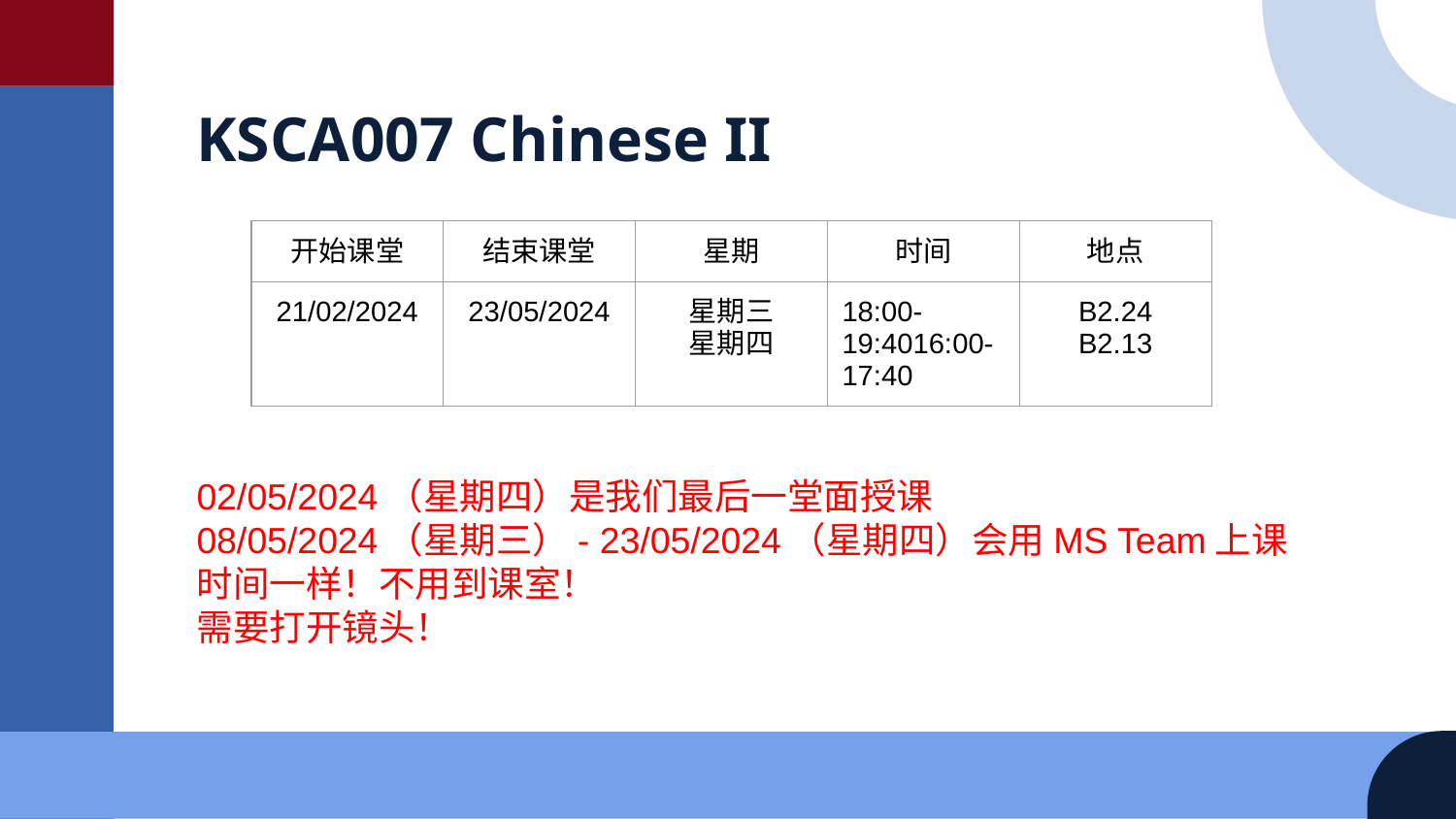

# KSCA007 Chinese II
| 开始课堂 | 结束课堂 | 星期 | 时间 | 地点 |
| --- | --- | --- | --- | --- |
| 21/02/2024 | 23/05/2024 | 星期三 星期四 | 18:00-19:4016:00-17:40 | B2.24 B2.13 |
02/05/2024（星期四）是我们最后一堂面授课
08/05/2024（星期三）- 23/05/2024（星期四）会用MS Team上课
时间一样！不用到课室！
需要打开镜头！